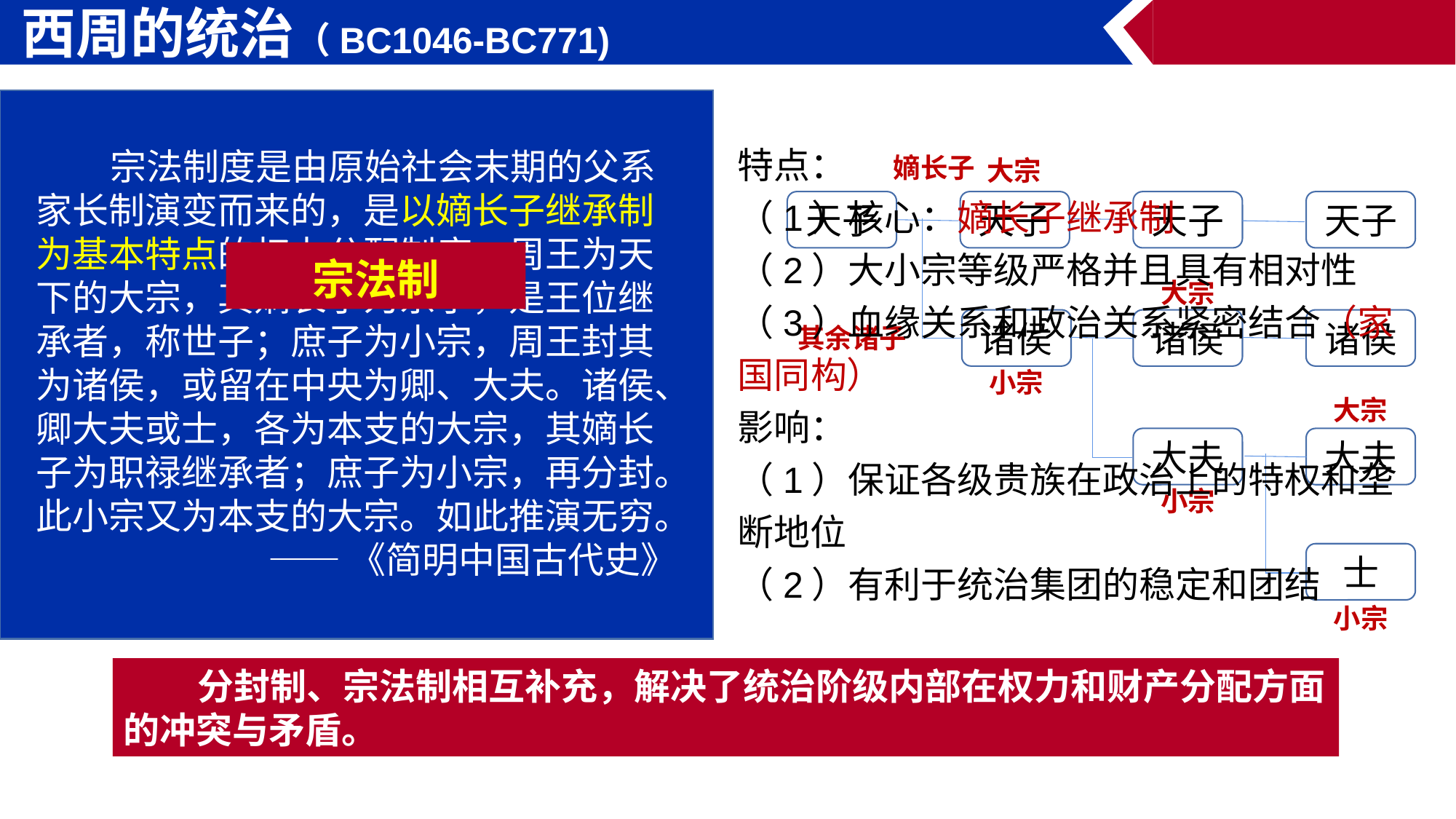

西周的统治（BC1046-BC771)

特点：
（1）核心：嫡长子继承制
（2）大小宗等级严格并且具有相对性
（3）血缘关系和政治关系紧密结合（家国同构）
影响：
（1）保证各级贵族在政治上的特权和垄断地位
（2）有利于统治集团的稳定和团结
        宗法制度是由原始社会末期的父系家长制演变而来的，是以嫡长子继承制为基本特点的权力分配制度。周王为天下的大宗，其嫡长子为宗子，是王位继承者，称世子；庶子为小宗，周王封其为诸侯，或留在中央为卿、大夫。诸侯、卿大夫或士，各为本支的大宗，其嫡长子为职禄继承者；庶子为小宗，再分封。此小宗又为本支的大宗。如此推演无穷。
——《简明中国古代史》
嫡长子
大宗
天子
天子
天子
天子
大宗
诸侯
诸侯
诸侯
其余诸子
小宗
大宗
大夫
大夫
小宗
士
小宗
宗法制
        分封制、宗法制相互补充，解决了统治阶级内部在权力和财产分配方面的冲突与矛盾。